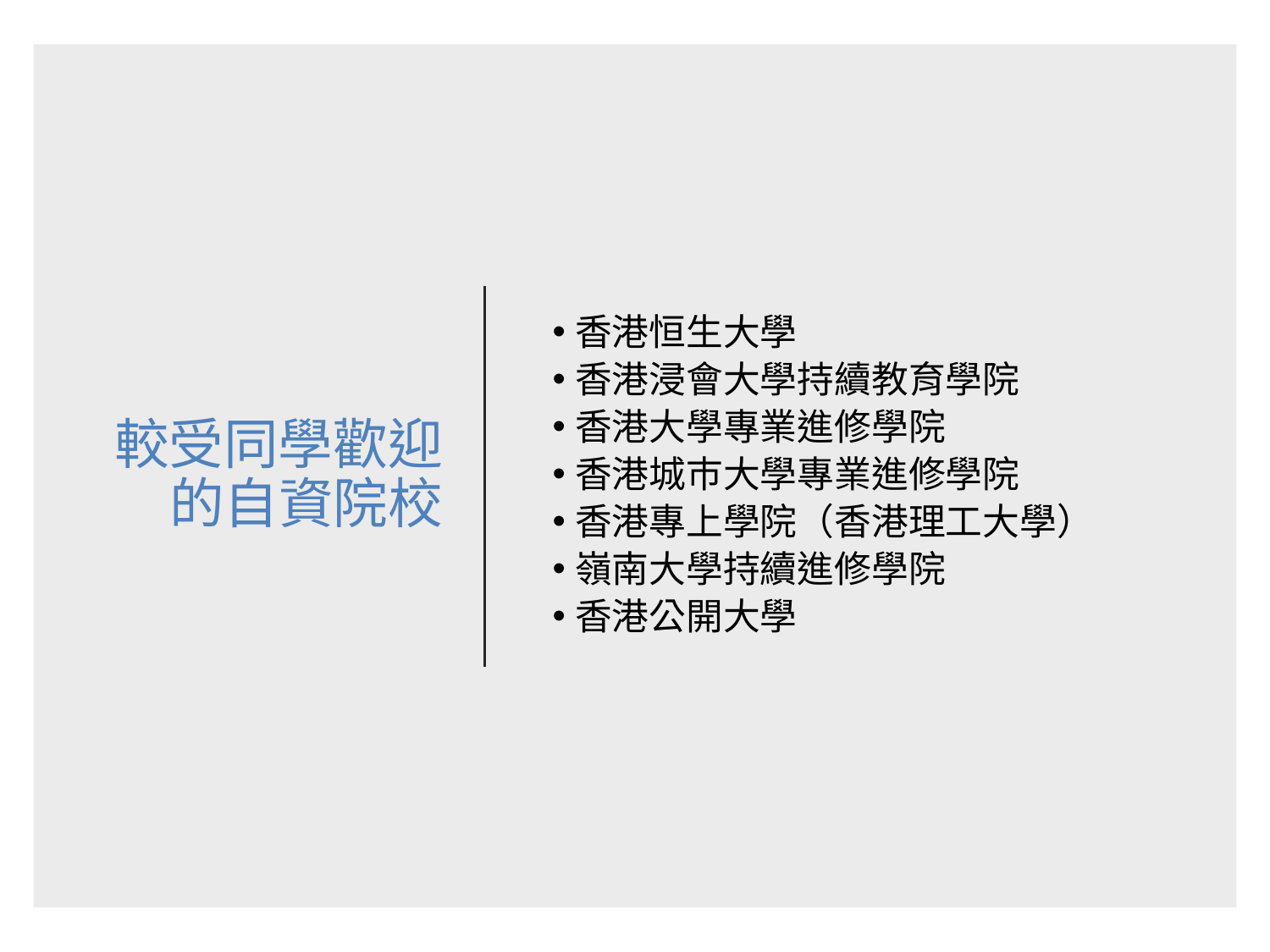

# 較受同學歡迎的自資院校
香港恒生大學
香港浸會大學持續教育學院
香港大學專業進修學院
香港城巿大學專業進修學院
香港專上學院（香港理工大學）
嶺南大學持續進修學院
香港公開大學